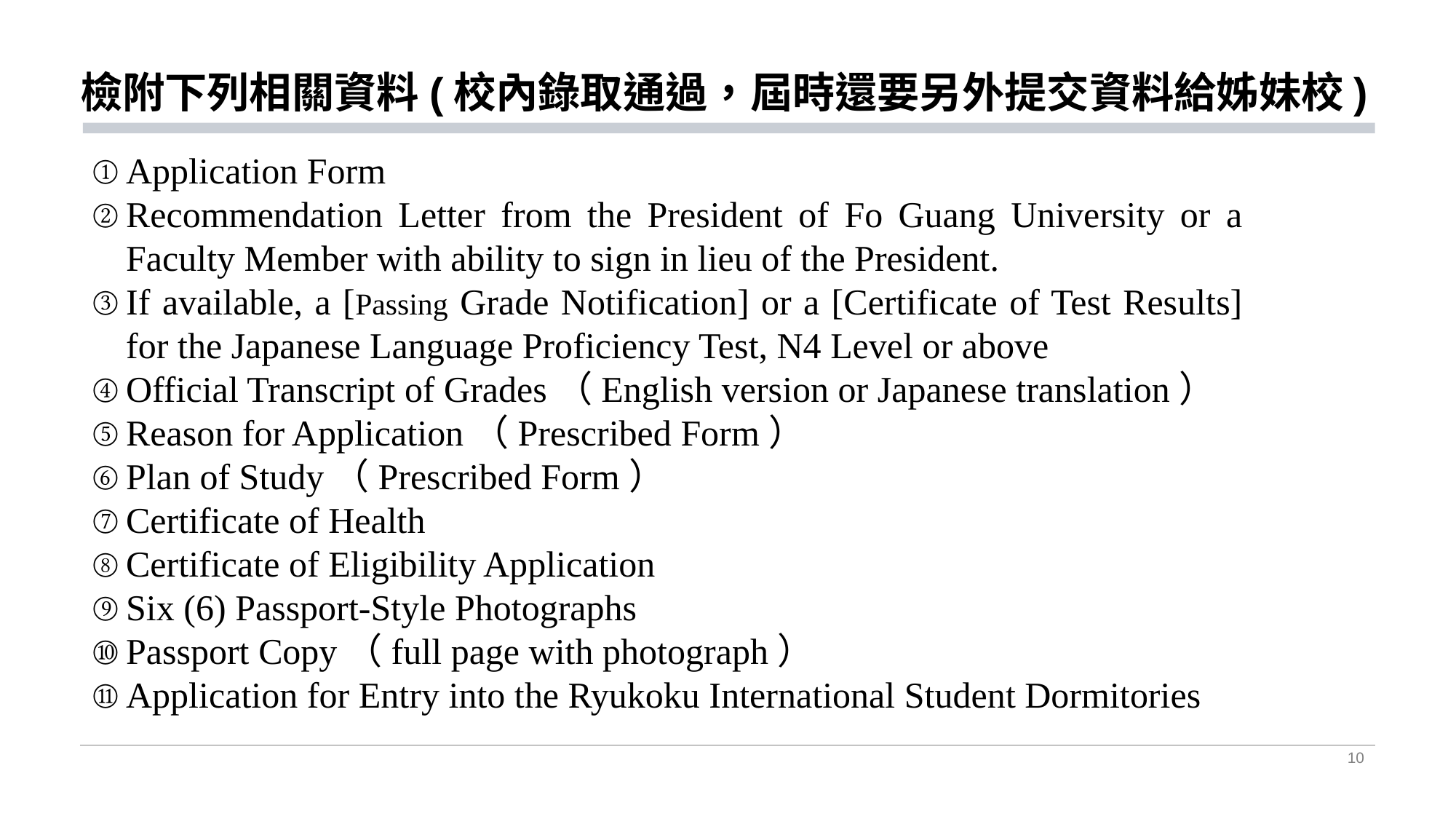

# 檢附下列相關資料(校內錄取通過，屆時還要另外提交資料給姊妹校)
Application Form
Recommendation Letter from the President of Fo Guang University or a Faculty Member with ability to sign in lieu of the President.
If available, a [Passing Grade Notification] or a [Certificate of Test Results] for the Japanese Language Proficiency Test, N4 Level or above
Official Transcript of Grades（English version or Japanese translation）
Reason for Application（Prescribed Form）
Plan of Study（Prescribed Form）
Certificate of Health
Certificate of Eligibility Application
Six (6) Passport-Style Photographs
Passport Copy（full page with photograph）
Application for Entry into the Ryukoku International Student Dormitories
10